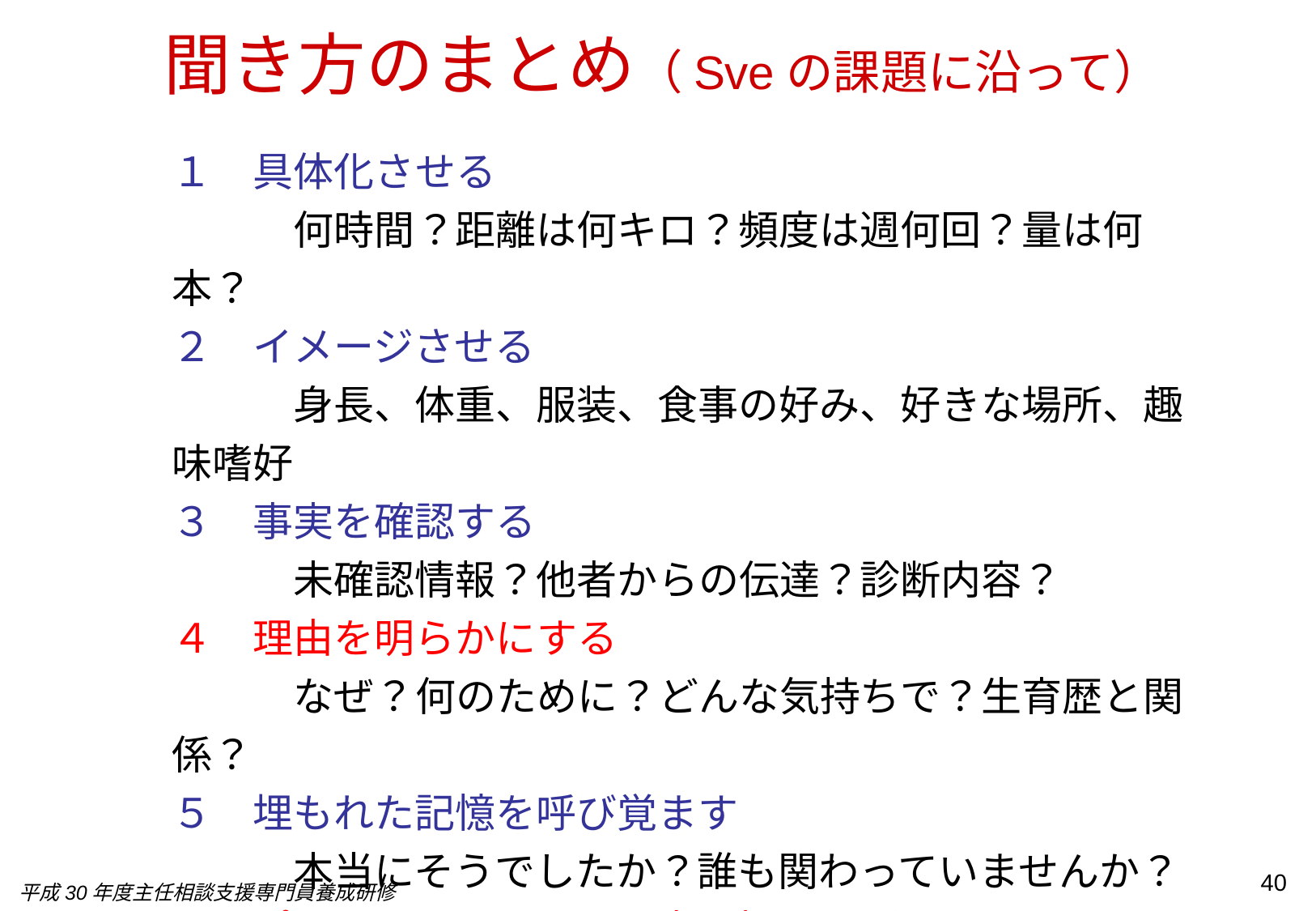

聞き方のまとめ（Sveの課題に沿って）
１　具体化させる
　　　何時間？距離は何キロ？頻度は週何回？量は何本？
２　イメージさせる
　　　身長、体重、服装、食事の好み、好きな場所、趣味嗜好
３　事実を確認する
　　　未確認情報？他者からの伝達？診断内容？
４　理由を明らかにする
　　　なぜ？何のために？どんな気持ちで？生育歴と関係？
５　埋もれた記憶を呼び覚ます
　　　本当にそうでしたか？誰も関わっていませんか？
６　ポイントとなりそうな点を掘り下げる
　　　本人はどんな気持ち？なぜそう感じる？
40
平成30年度主任相談支援専門員養成研修